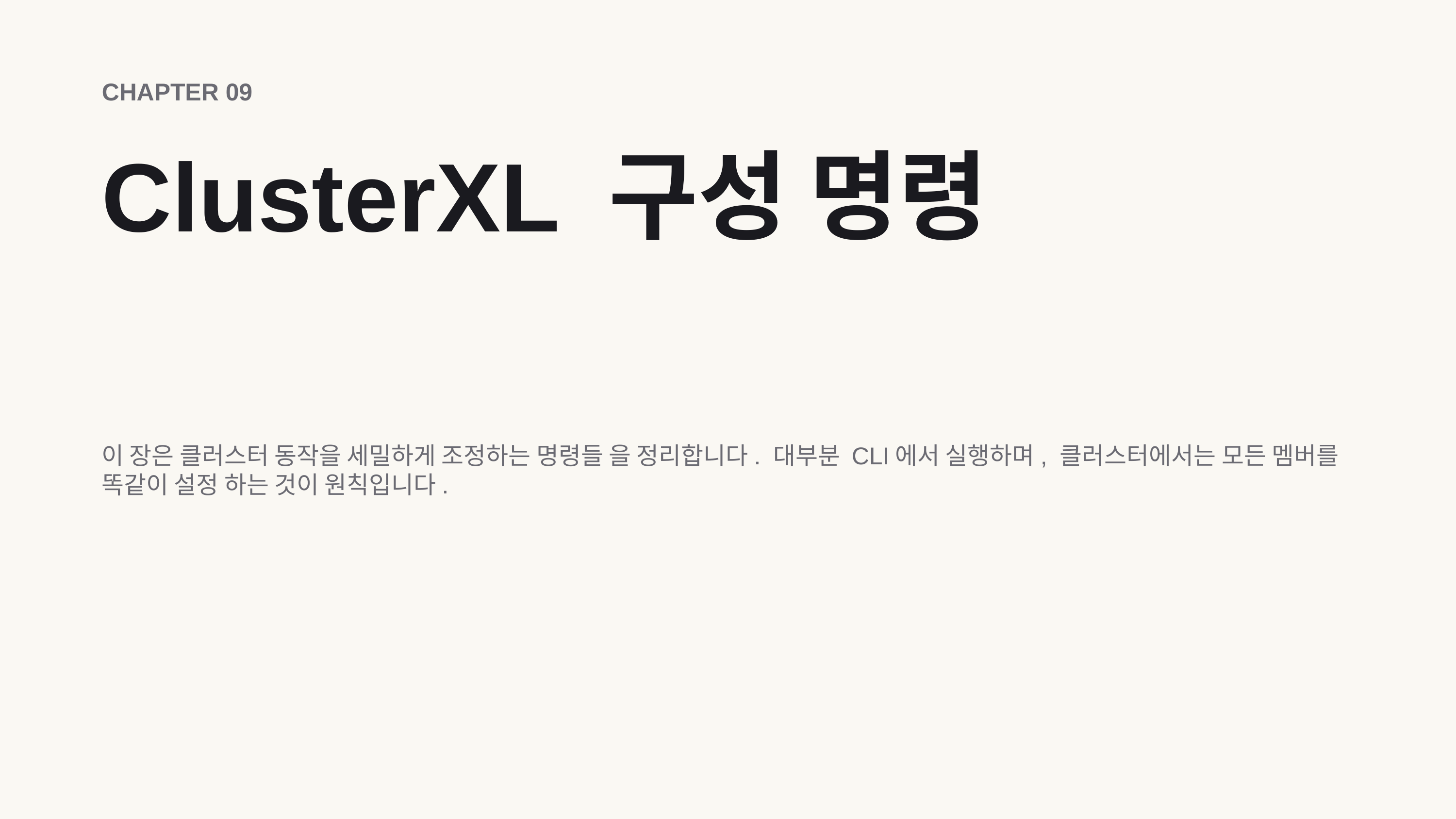

CHAPTER 09
ClusterXL 구성 명령
이 장은 클러스터 동작을 세밀하게 조정하는 명령들 을 정리합니다. 대부분 CLI에서 실행하며, 클러스터에서는 모든 멤버를 똑같이 설정 하는 것이 원칙입니다.